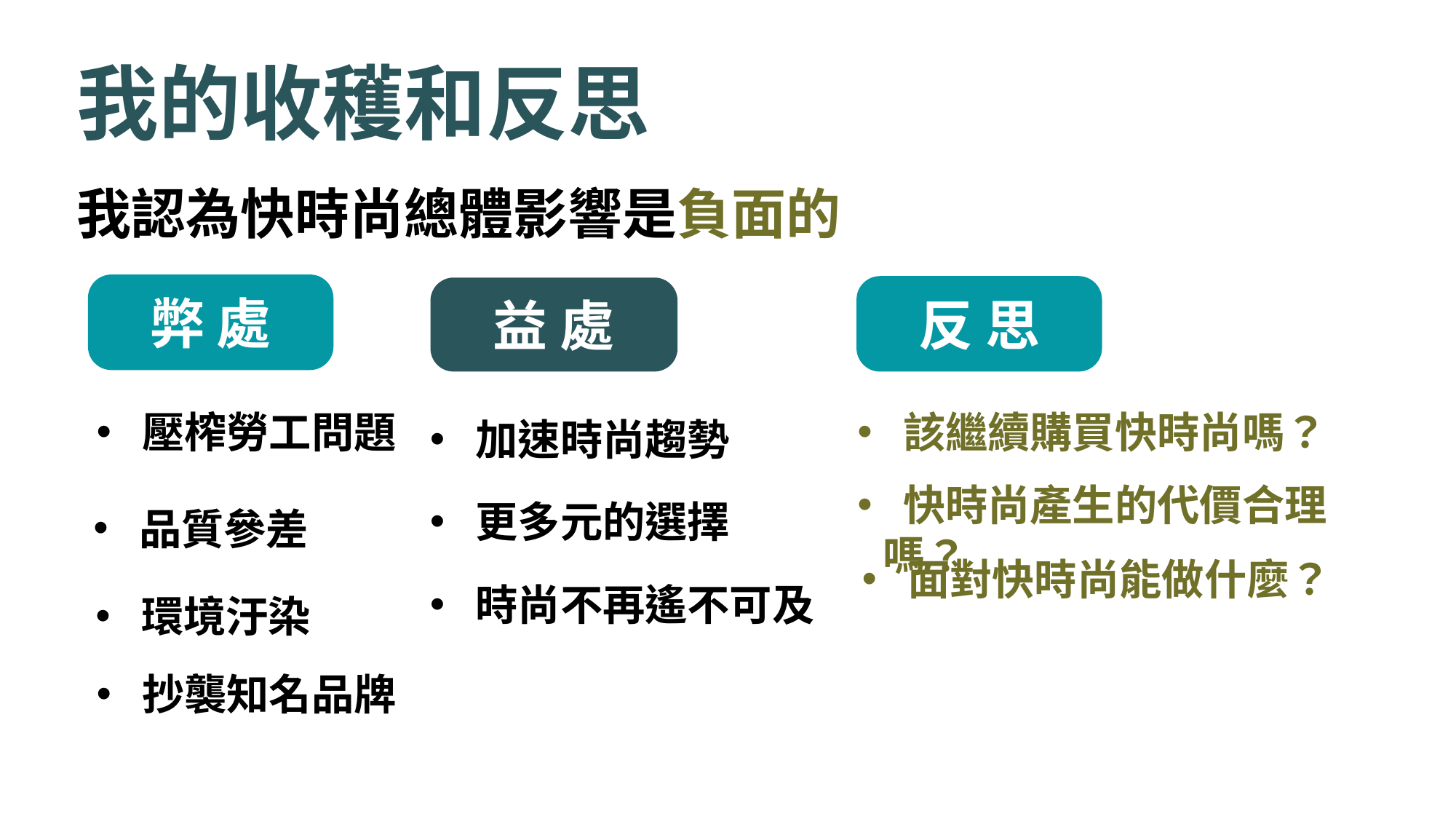

我的收穫和反思
我認為快時尚總體影響是負面的
弊 處
反 思
益 處
 壓榨勞工問題
 該繼續購買快時尚嗎？
 加速時尚趨勢
 品質參差
 快時尚產生的代價合理嗎？
 更多元的選擇
 面對快時尚能做什麼？
 環境汙染
 時尚不再遙不可及
 抄襲知名品牌